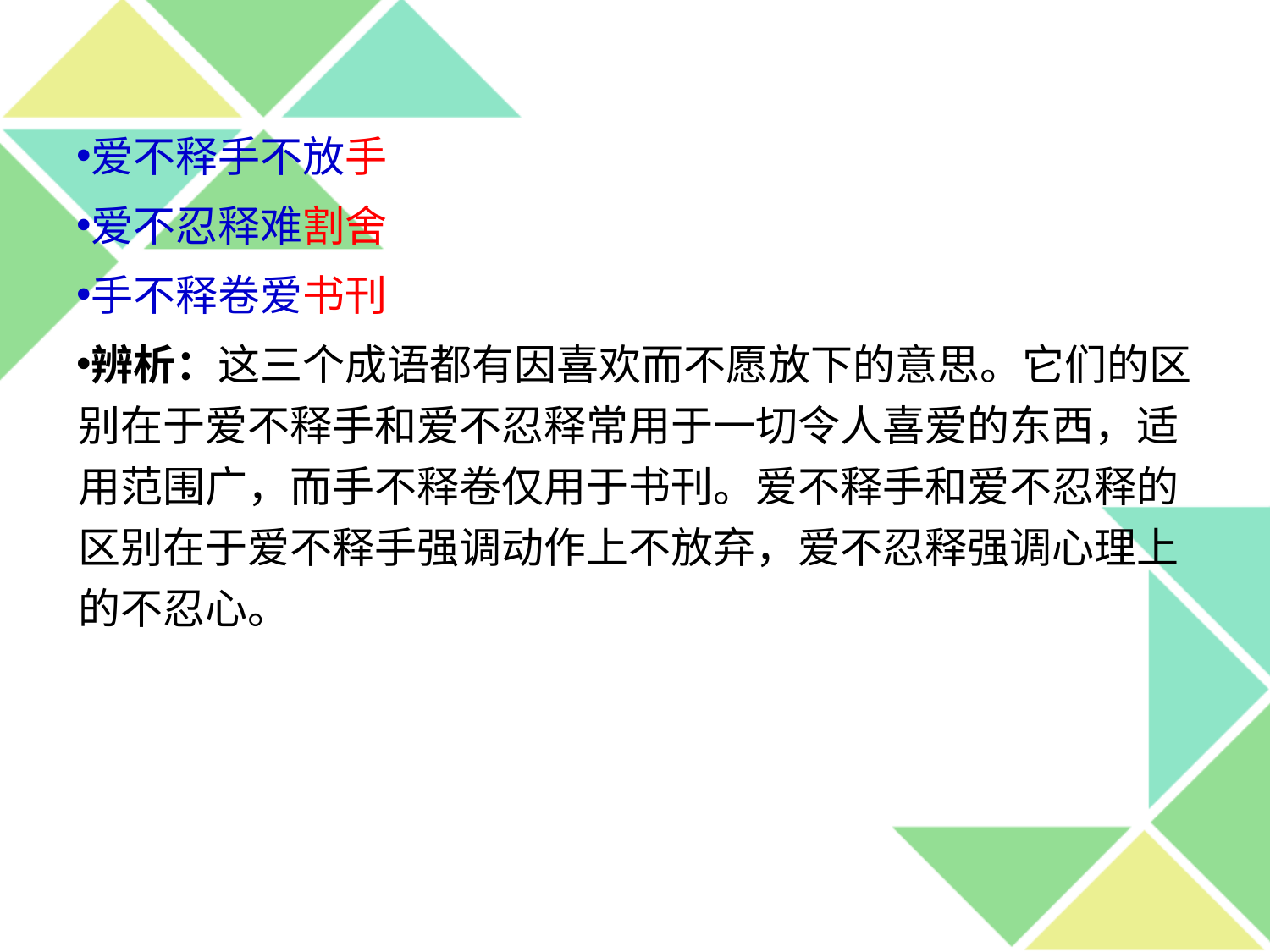

爱不释手不放手
爱不忍释难割舍
手不释卷爱书刊
辨析：这三个成语都有因喜欢而不愿放下的意思。它们的区别在于爱不释手和爱不忍释常用于一切令人喜爱的东西，适用范围广，而手不释卷仅用于书刊。爱不释手和爱不忍释的区别在于爱不释手强调动作上不放弃，爱不忍释强调心理上的不忍心。